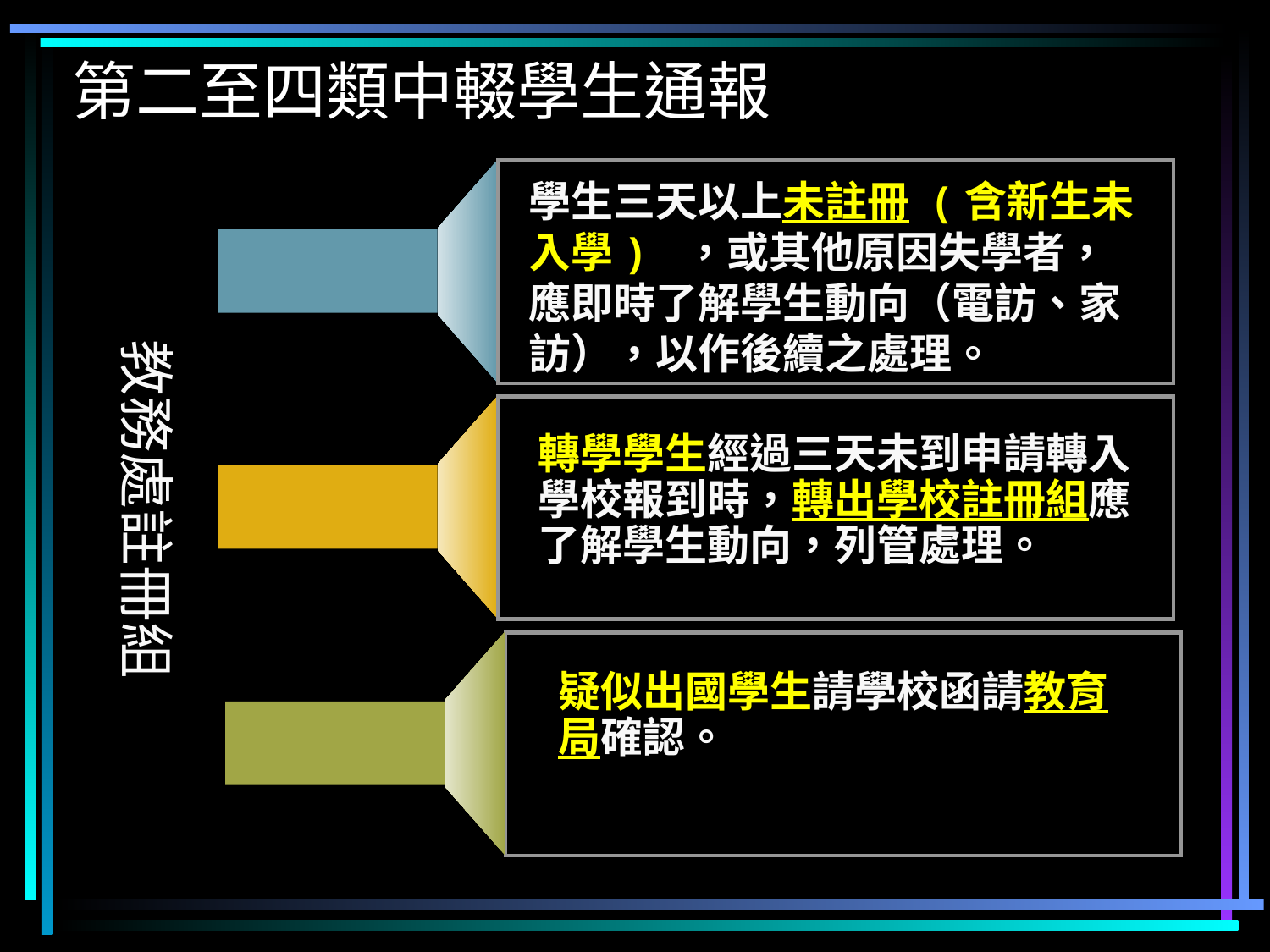

第二至四類中輟學生通報

學生三天以上未註冊 (含新生未入學) ，或其他原因失學者，應即時了解學生動向（電訪、家訪），以作後續之處理。
教務處註冊組
轉學學生經過三天未到申請轉入學校報到時，轉出學校註冊組應了解學生動向，列管處理。
疑似出國學生請學校函請教育局確認。